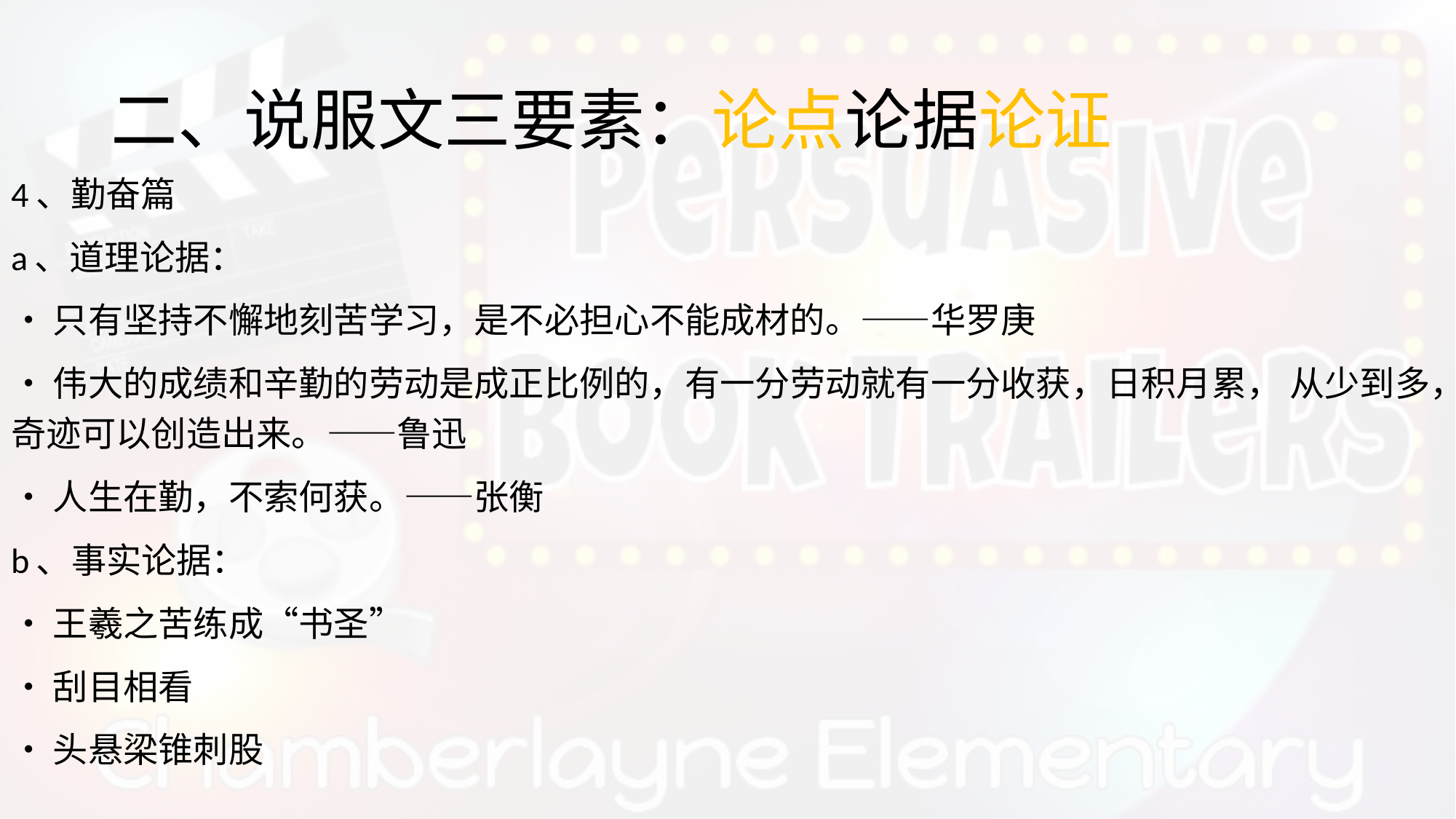

# 二、说服文三要素：论点论据论证

4、勤奋篇
a、道理论据：
•只有坚持不懈地刻苦学习，是不必担心不能成材的。——华罗庚
•伟大的成绩和辛勤的劳动是成正比例的，有一分劳动就有一分收获，日积月累， 从少到多，奇迹可以创造出来。——鲁迅
•人生在勤，不索何获。——张衡
b、事实论据：
•王羲之苦练成“书圣”
•刮目相看
•头悬梁锥刺股